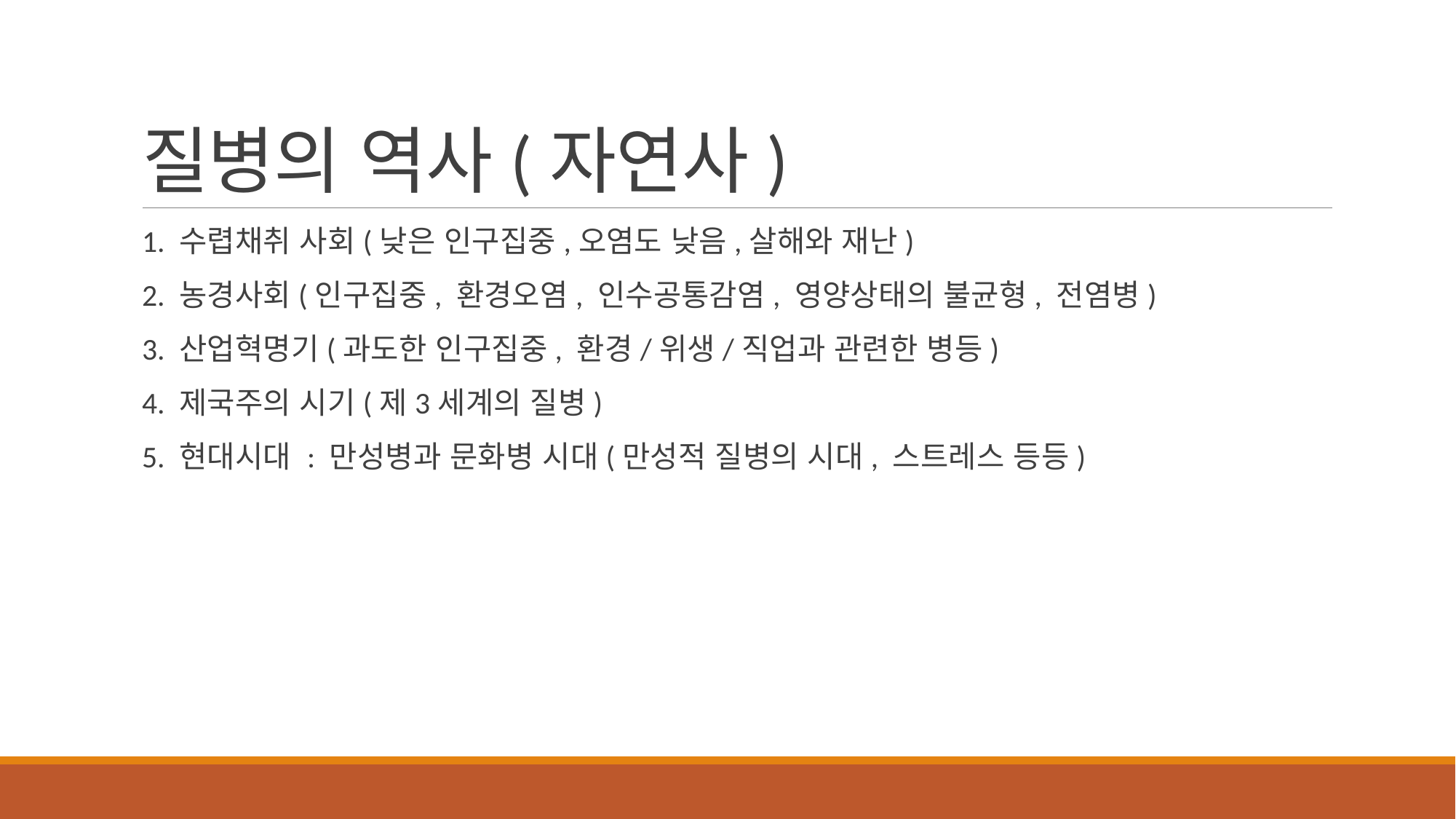

# 질병의 역사(자연사)
1. 수렵채취 사회(낮은 인구집중,오염도 낮음,살해와 재난)
2. 농경사회(인구집중, 환경오염, 인수공통감염, 영양상태의 불균형, 전염병)
3. 산업혁명기(과도한 인구집중, 환경/위생/직업과 관련한 병등)
4. 제국주의 시기(제3세계의 질병)
5. 현대시대 : 만성병과 문화병 시대(만성적 질병의 시대, 스트레스 등등)